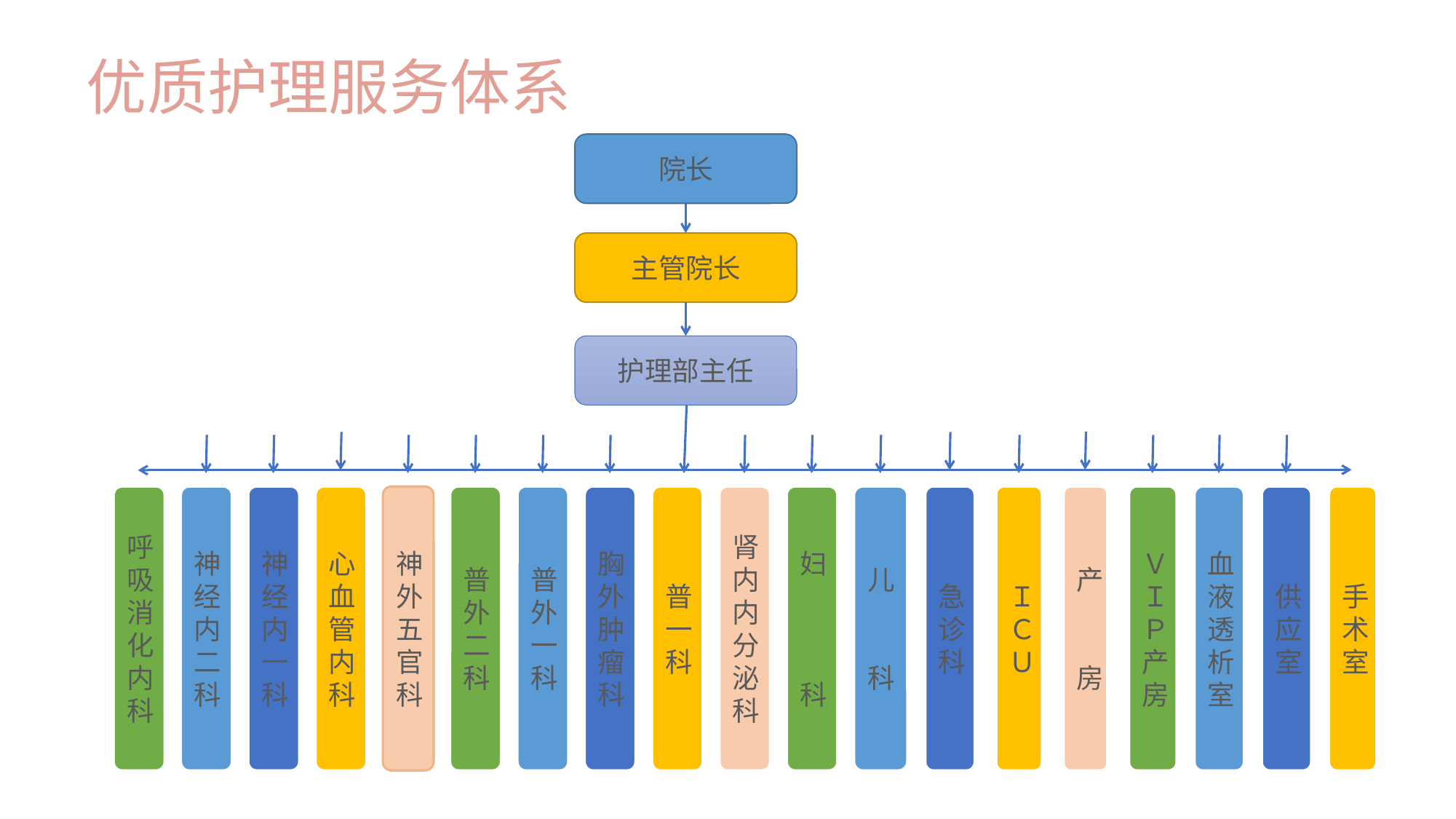

# 优质护理服务体系
院长
主管院长
护理部主任
呼吸消化内科
神经内二科
神经内一科
心血管内科
神外五官科
普外二科
普外一科
胸外肿瘤科
普一科
肾内内分泌科
妇

科
儿

科
急诊科
ＩＣＵ
产

房
ＶＩＰ产房
血液透析室
供应室
手术室